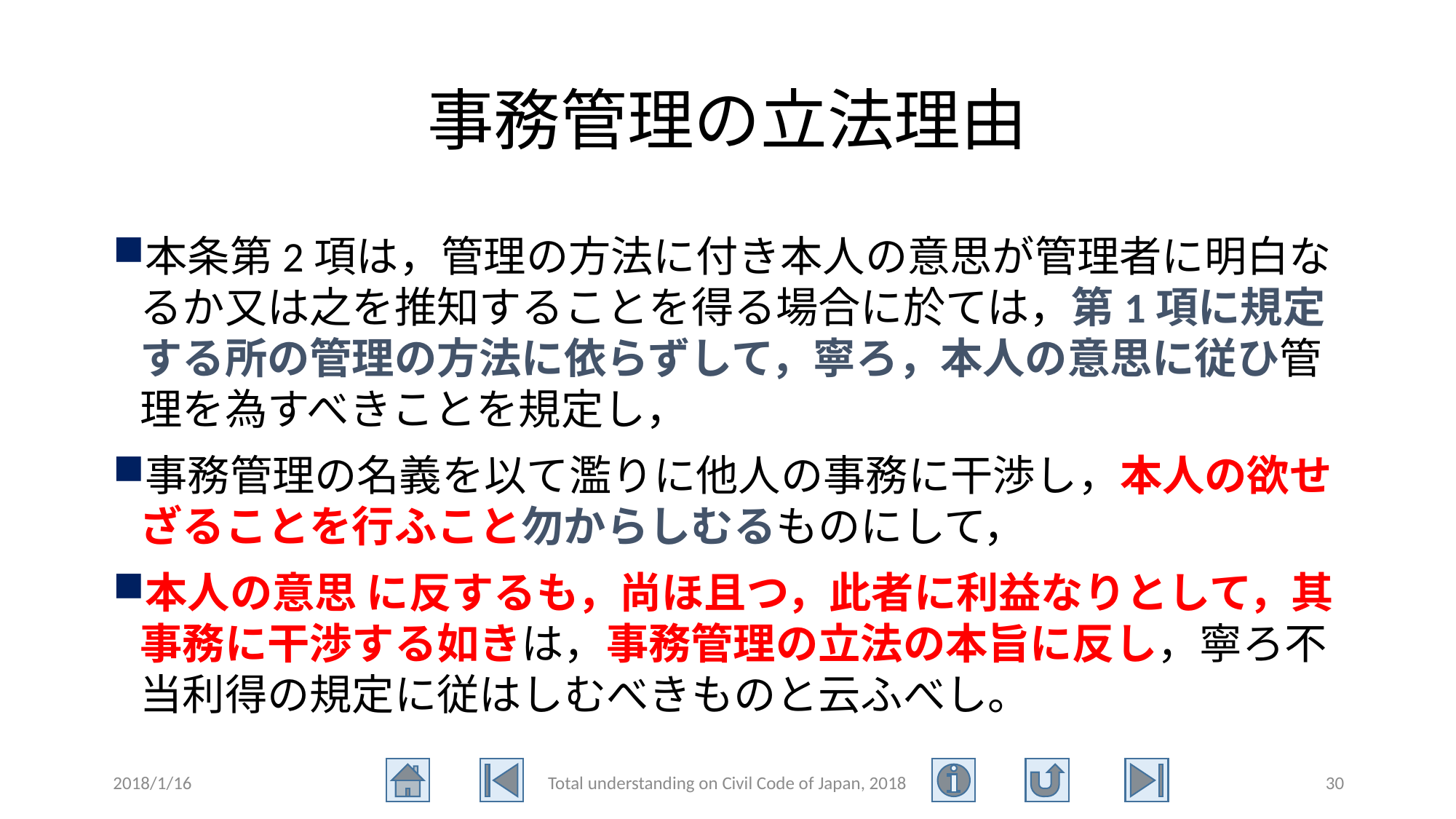

# 事務管理の立法理由
本条第2項は，管理の方法に付き本人の意思が管理者に明白なるか又は之を推知することを得る場合に於ては，第1項に規定する所の管理の方法に依らずして，寧ろ，本人の意思に従ひ管理を為すべきことを規定し，
事務管理の名義を以て濫りに他人の事務に干渉し，本人の欲せざることを行ふこと勿からしむるものにして，
本人の意思 に反するも，尚ほ且つ，此者に利益なりとして，其事務に干渉する如きは，事務管理の立法の本旨に反し，寧ろ不当利得の規定に従はしむべきものと云ふべし。
2018/1/16
Total understanding on Civil Code of Japan, 2018
30